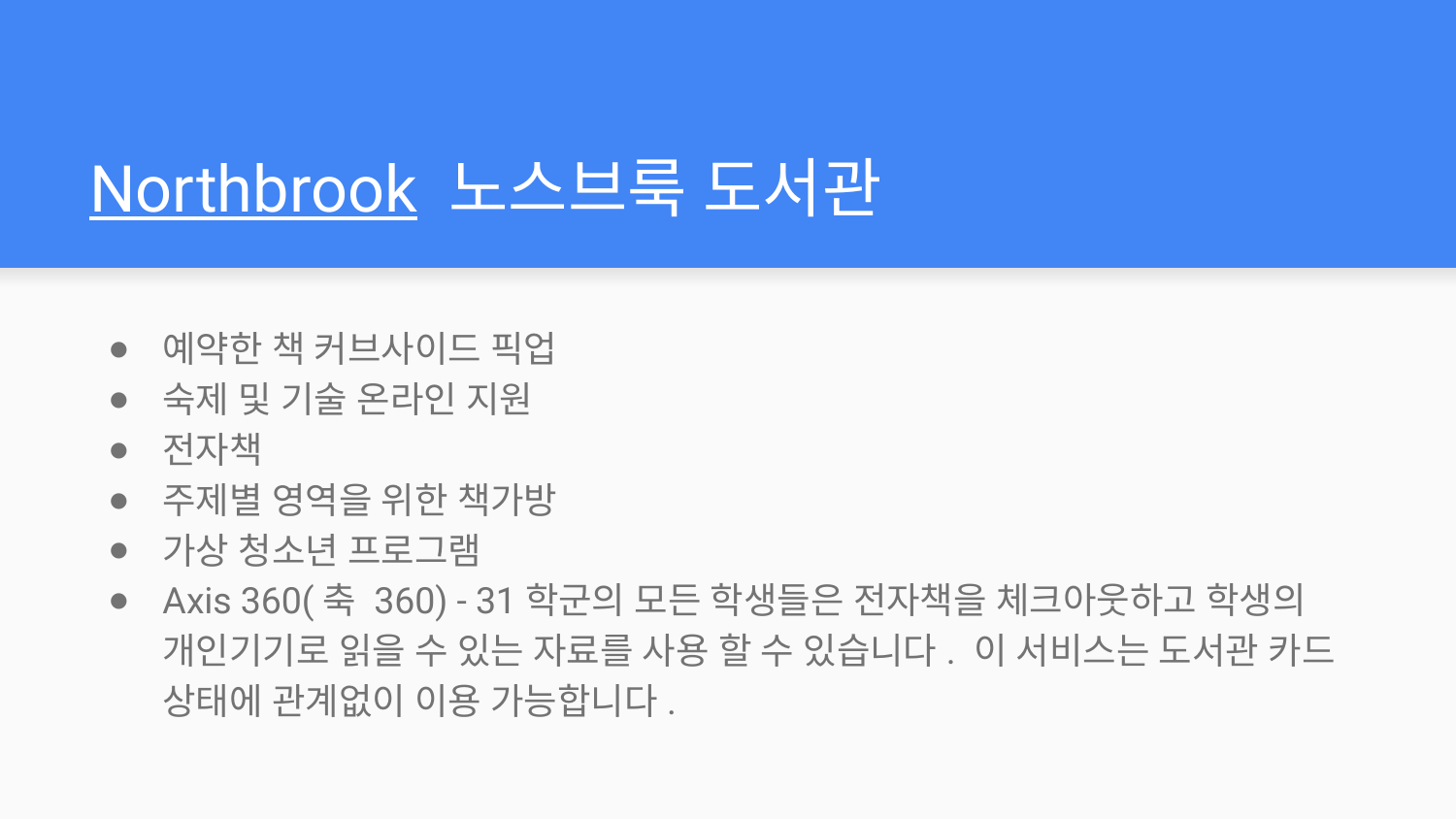

# Northbrook 노스브룩 도서관
예약한 책 커브사이드 픽업
숙제 및 기술 온라인 지원
전자책
주제별 영역을 위한 책가방
가상 청소년 프로그램
Axis 360(축 360) - 31학군의 모든 학생들은 전자책을 체크아웃하고 학생의 개인기기로 읽을 수 있는 자료를 사용 할 수 있습니다. 이 서비스는 도서관 카드 상태에 관계없이 이용 가능합니다.